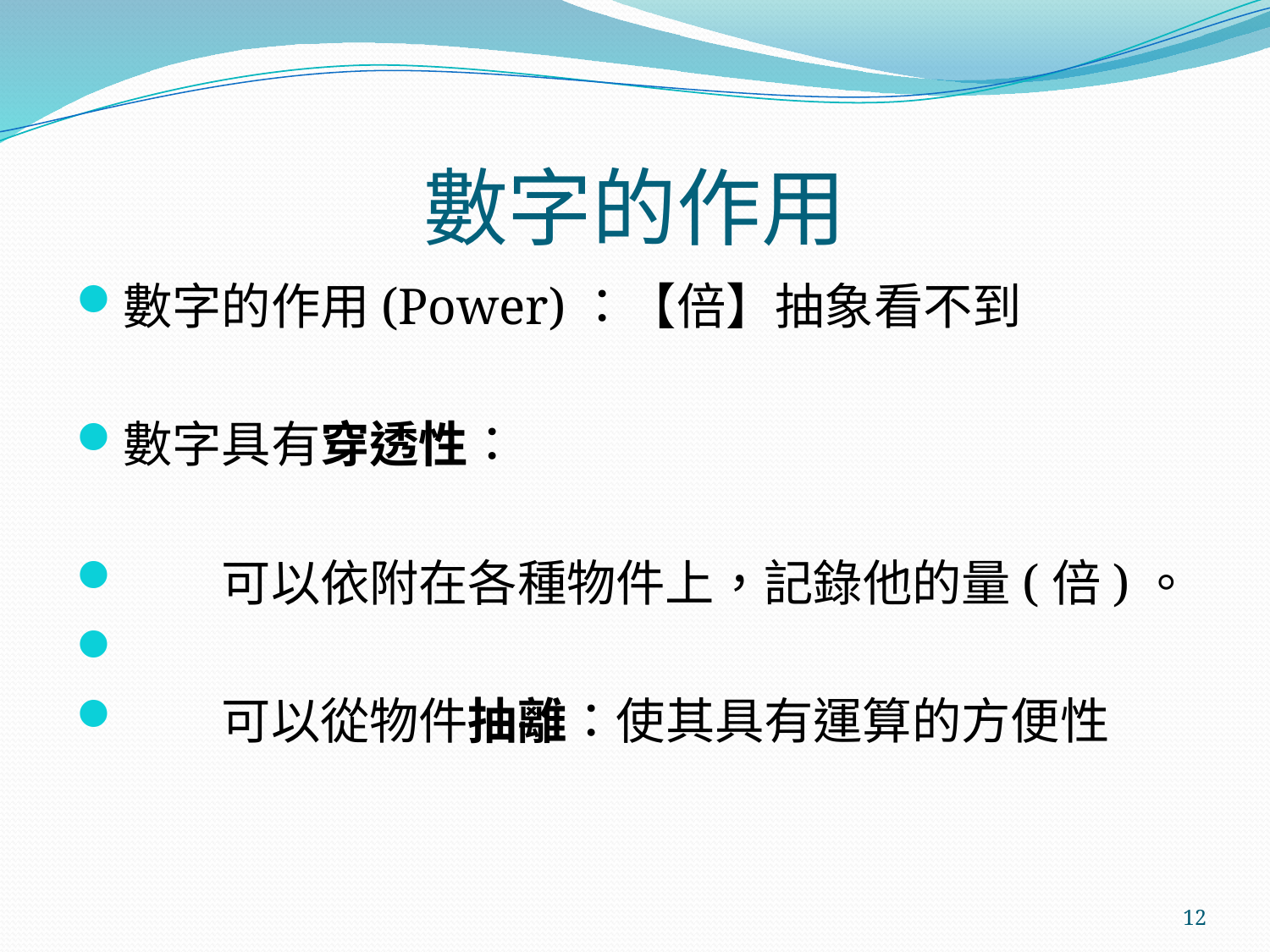

# 數字的作用
數字的作用(Power)：【倍】抽象看不到

數字具有穿透性：

　　可以依附在各種物件上，記錄他的量(倍)。

　　可以從物件抽離：使其具有運算的方便性

12